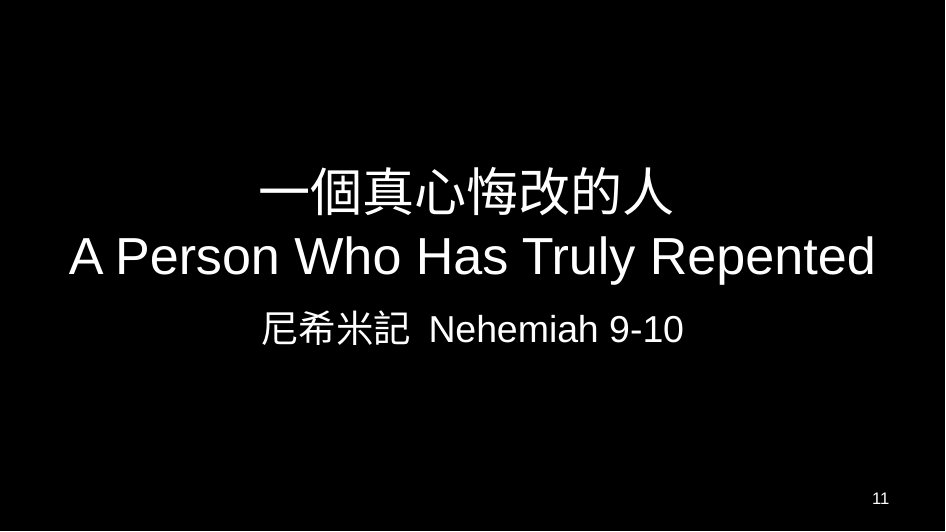

# 一個真心悔改的人 A Person Who Has Truly Repented
尼希米記 Nehemiah 9-10
11